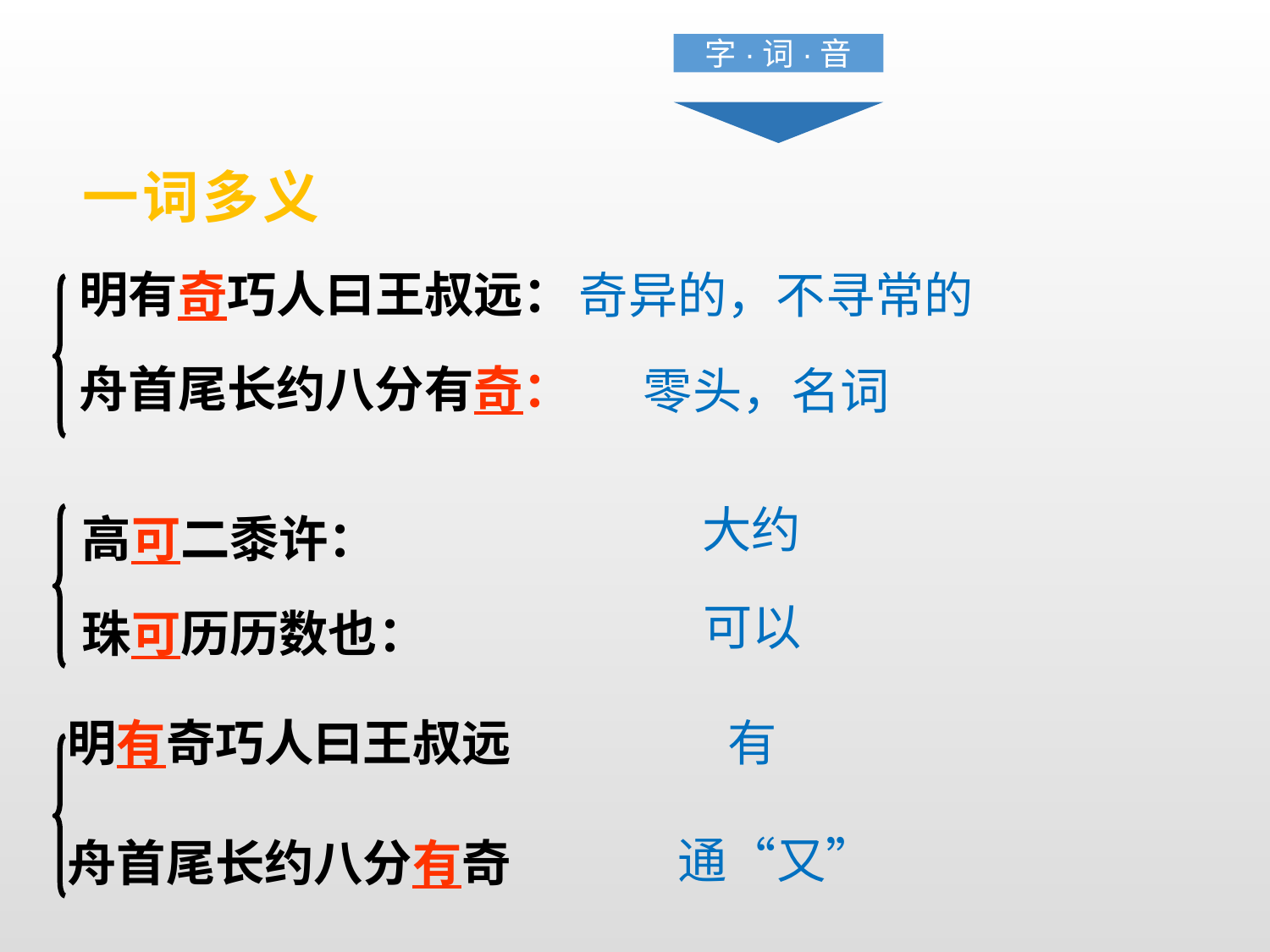

字·词·音

一词多义

明有奇巧人曰王叔远：
舟首尾长约八分有奇：

奇异的，不寻常的

零头，名词
高可二黍许：
珠可历历数也：
大约

可以
明有奇巧人曰王叔远
有

通“又”
舟首尾长约八分有奇